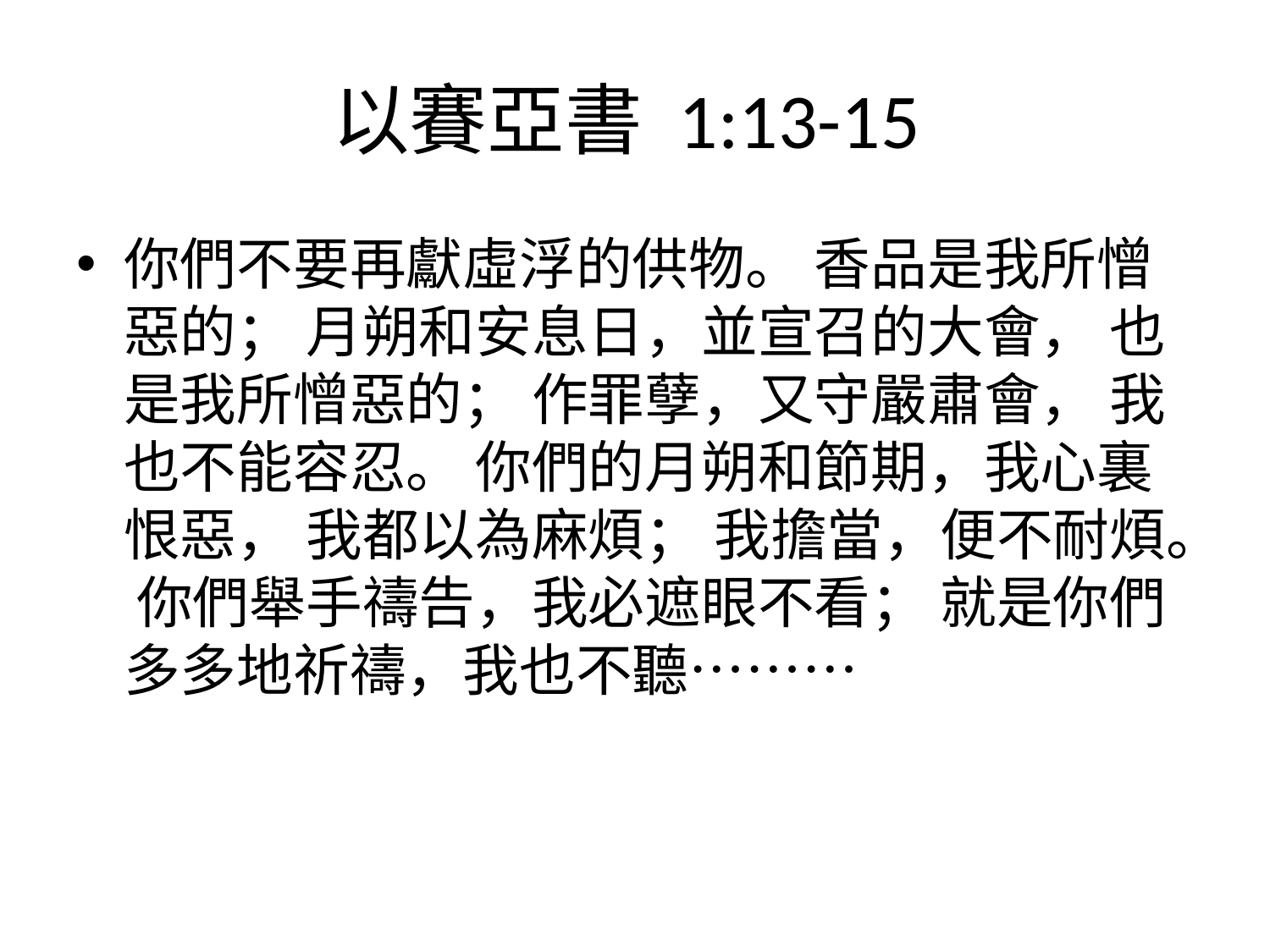

# 以賽亞書‬ ‭1:13-15
你們不要再獻虛浮的供物。 香品是我所憎惡的； 月朔和安息日，並宣召的大會， 也是我所憎惡的； 作罪孽，又守嚴肅會， 我也不能容忍。 你們的月朔和節期，我心裏恨惡， 我都以為麻煩； 我擔當，便不耐煩。 你們舉手禱告，我必遮眼不看； 就是你們多多地祈禱，我也不聽………